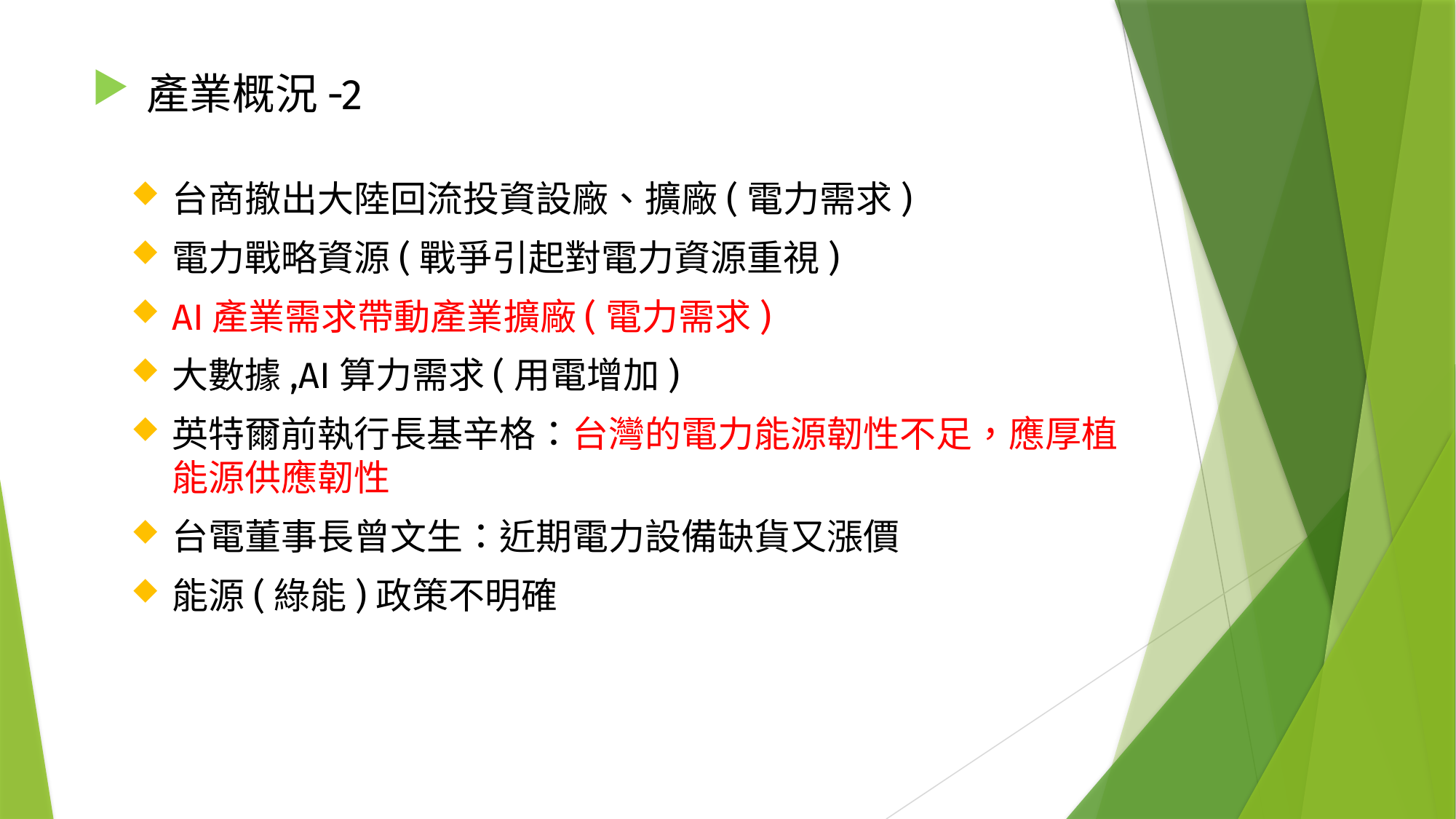

# 產業概況-2
台商撤出大陸回流投資設廠、擴廠(電力需求)
電力戰略資源(戰爭引起對電力資源重視)
AI產業需求帶動產業擴廠(電力需求)
大數據,AI算力需求(用電增加)
英特爾前執行長基辛格：台灣的電力能源韌性不足，應厚植能源供應韌性
台電董事長曾文生：近期電力設備缺貨又漲價
能源(綠能)政策不明確